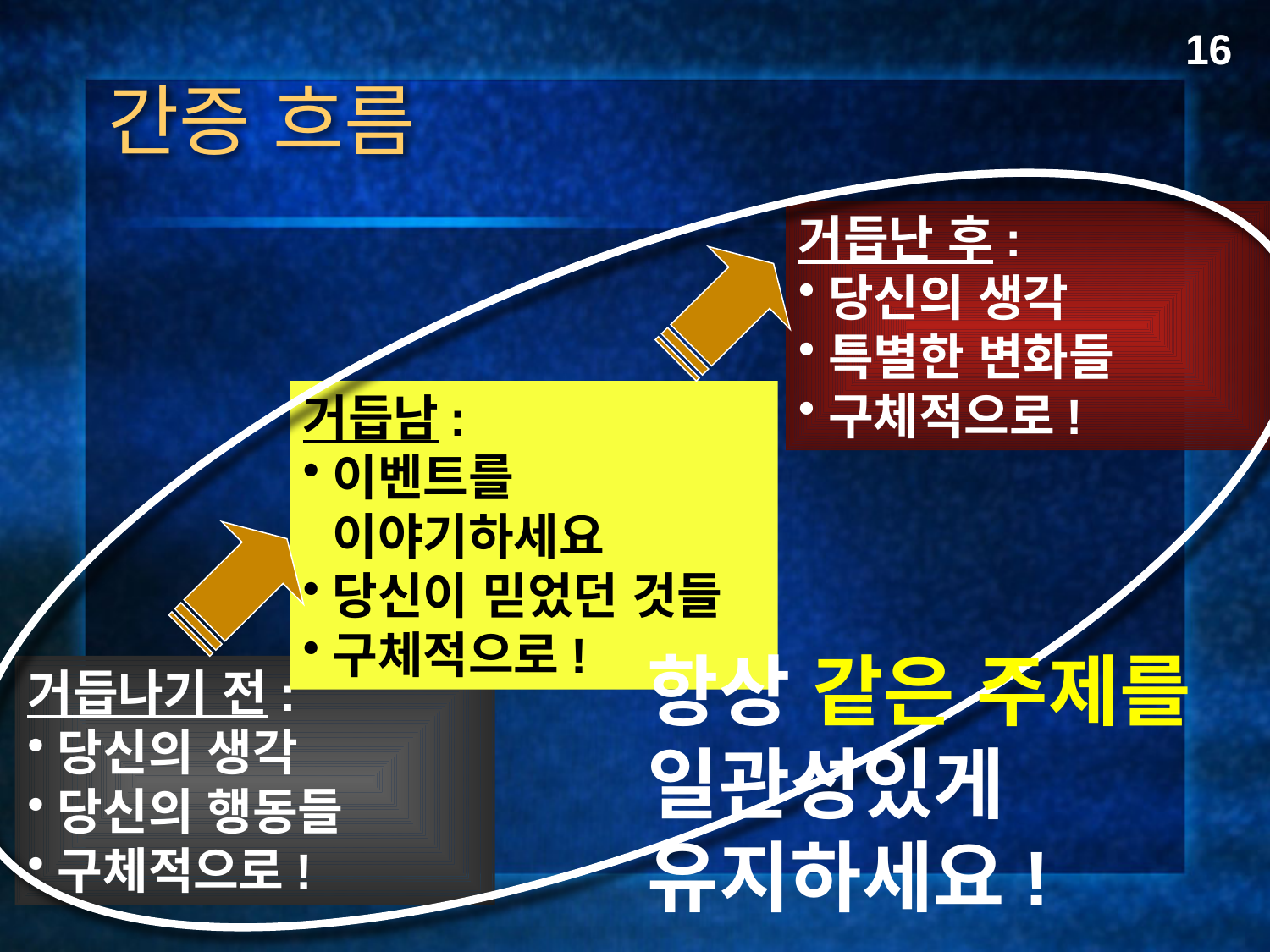

16
간증 흐름
거듭난 후:
당신의 생각
특별한 변화들
구체적으로!

거듭남:
이벤트를 이야기하세요
당신이 믿었던 것들
구체적으로!

항상 같은 주제를 일관성있게
유지하세요!
거듭나기 전:
당신의 생각
당신의 행동들
구체적으로!